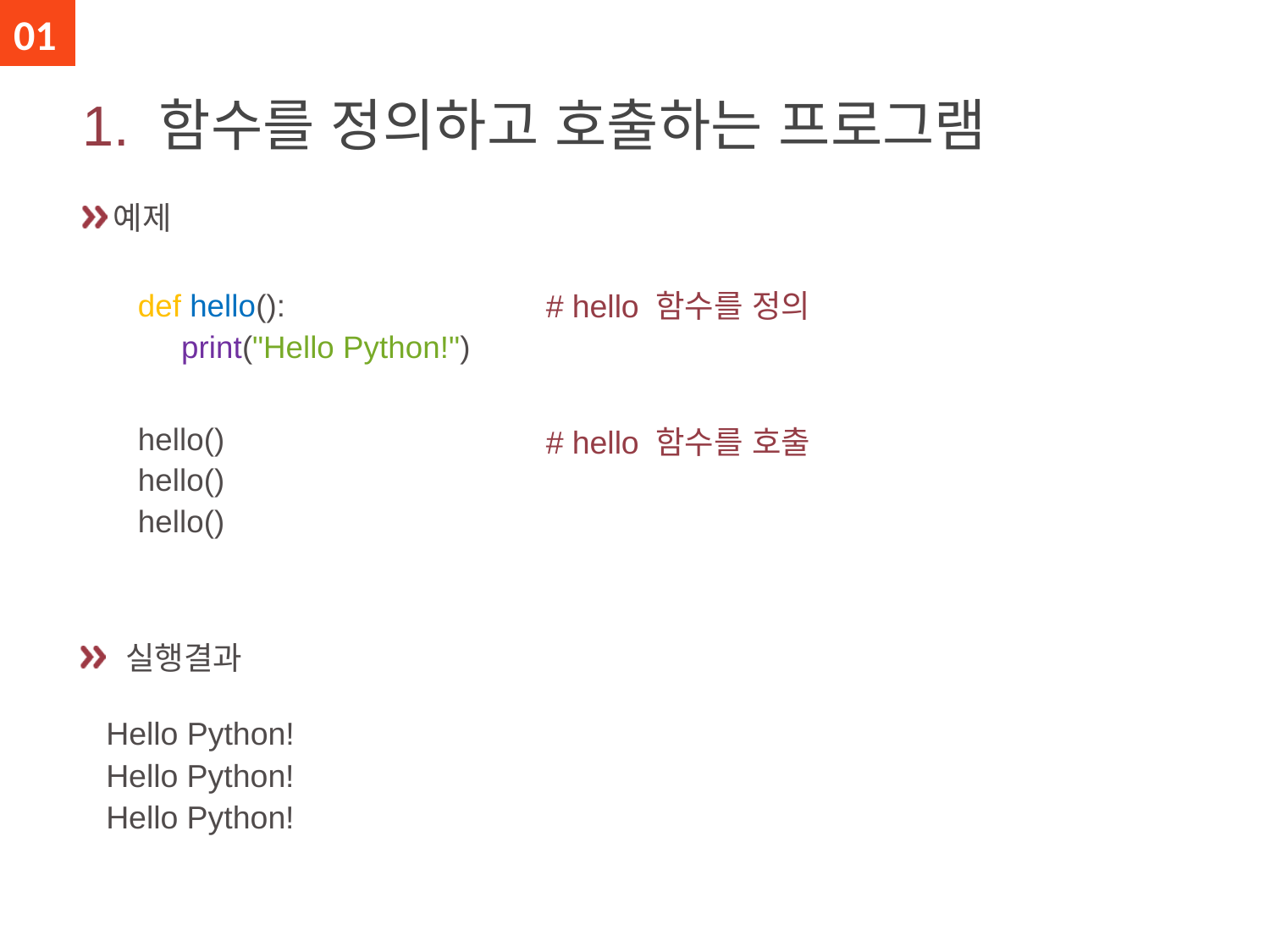

01
# 1. 함수를 정의하고 호출하는 프로그램
예제
def hello():
     print("Hello Python!")
hello()
hello()
hello()
# hello 함수를 정의
# hello 함수를 호출
 실행결과
   Hello Python!
   Hello Python!
   Hello Python!